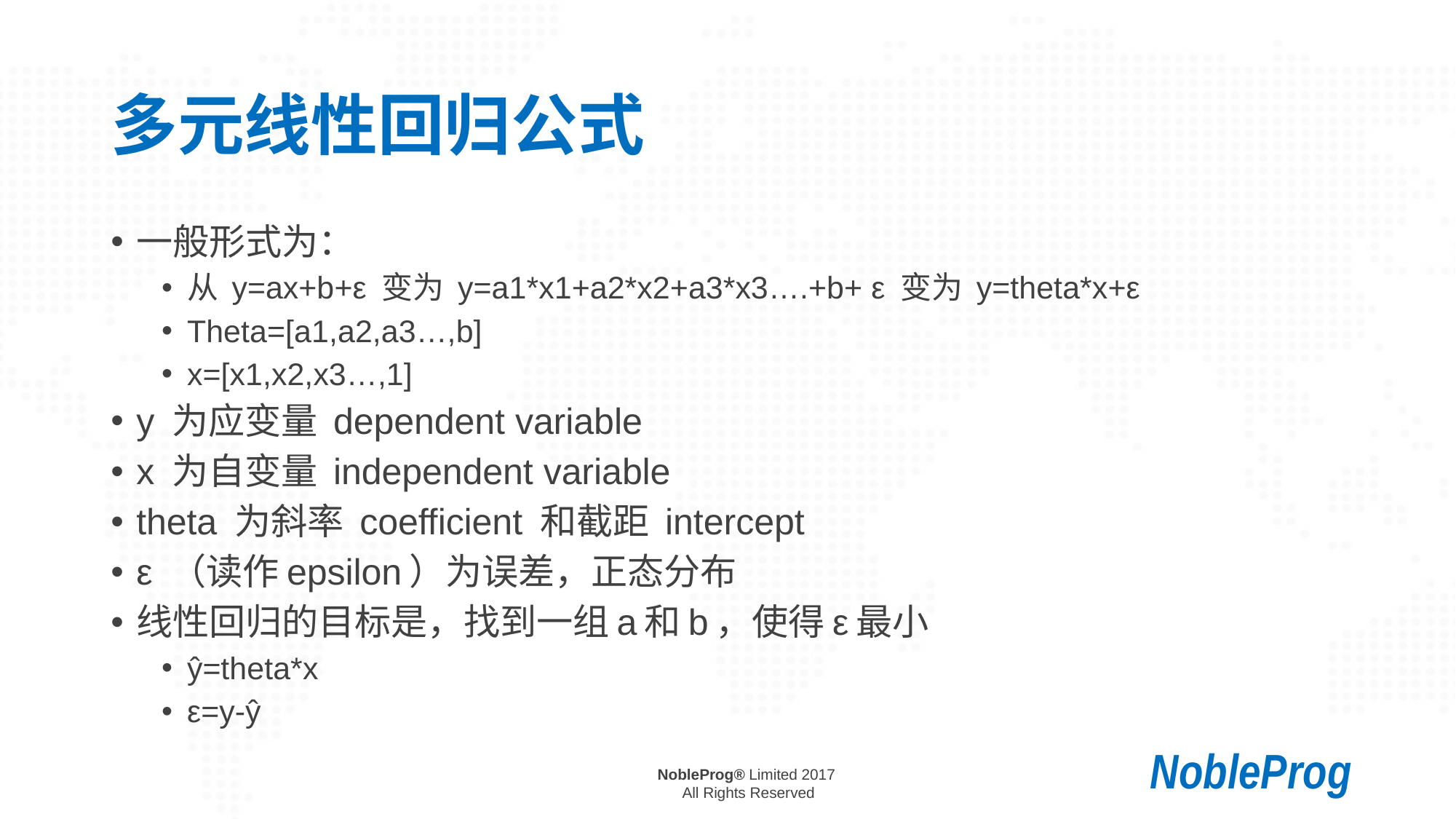

# 多元线性回归公式
一般形式为：
从 y=ax+b+ε 变为 y=a1*x1+a2*x2+a3*x3….+b+ ε 变为 y=theta*x+ε
Theta=[a1,a2,a3…,b]
x=[x1,x2,x3…,1]
y 为应变量 dependent variable
x 为自变量 independent variable
theta 为斜率 coefficient 和截距 intercept
ε （读作epsilon）为误差，正态分布
线性回归的目标是，找到一组a和b，使得ε最小
ŷ=theta*x
ε=y-ŷ